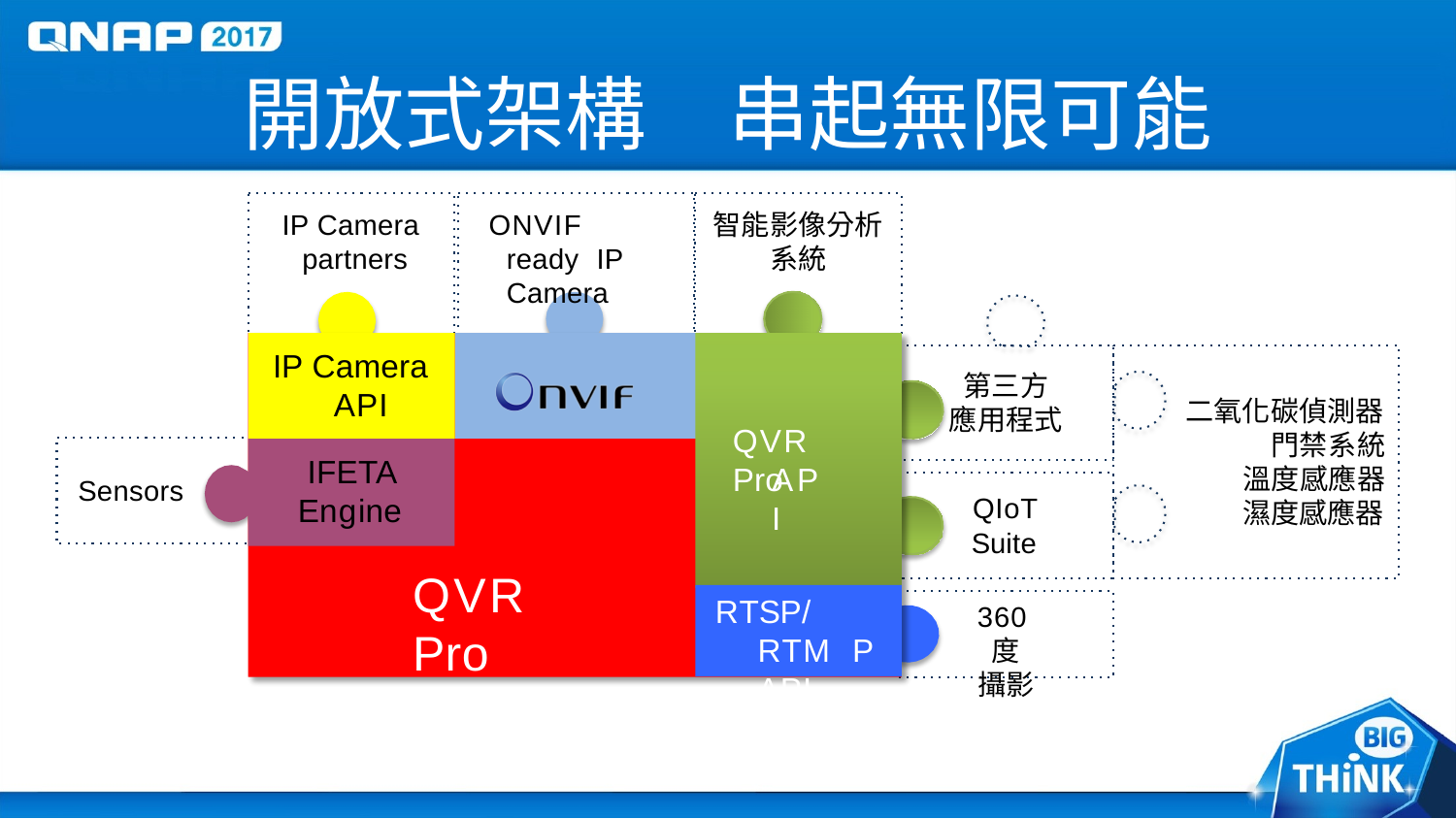

# 開放式架構
串起無限可能

IP Camera  partners
ONVIF ready  IP Camera
智能影像分析 系統

IP Camera  API

第三方 應用程式

二氧化碳偵測器
門禁系統 溫度感應器 濕度感應器

QVR Pro

IFETA
Engine
API

Sensors

QIoT
Suite

QVR Pro

RTSP/RTM  P API

360度
攝影